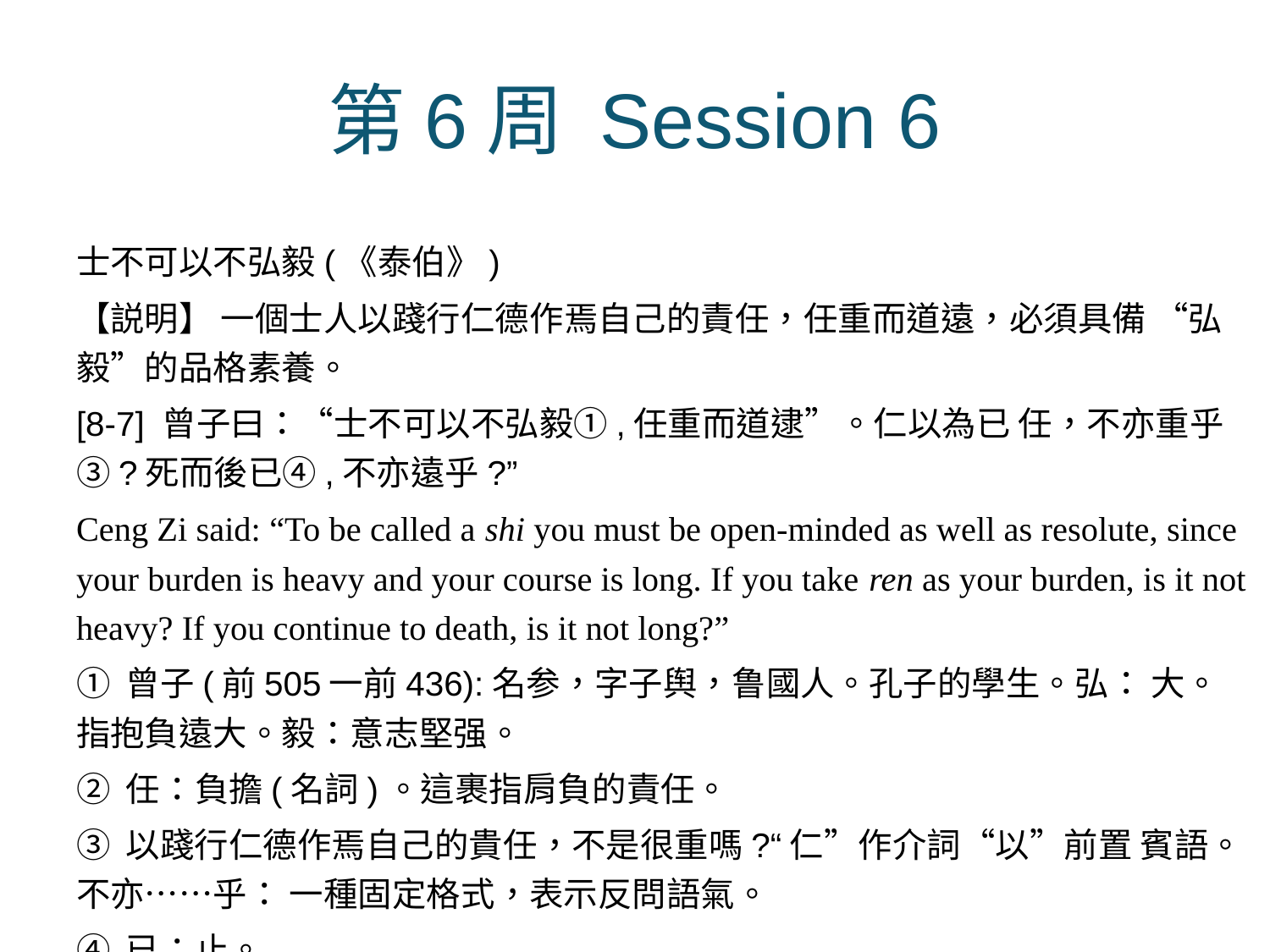

# 第6周 Session 6
士不可以不弘毅(《泰伯》)
【説明】 一個士人以踐行仁德作焉自己的責任，任重而道遠，必須具備 “弘毅”的品格素養。
[8-7] 曾子曰：“士不可以不弘毅①,任重而道逮”。仁以為已 任，不亦重乎③?死而後已④,不亦遠乎?”
Ceng Zi said: “To be called a shi you must be open-minded as well as resolute, since your burden is heavy and your course is long. If you take ren as your burden, is it not heavy? If you continue to death, is it not long?”
① 曾子(前505一前436):名参，字子舆，鲁國人。孔子的學生。弘： 大。指抱負遠大。毅：意志堅强。
② 任：負擔(名詞)。這裹指肩負的責任。
③ 以踐行仁德作焉自己的貴任，不是很重嗎?“仁”作介詞“以”前置 賓語。不亦……乎： 一種固定格式，表示反問語氣。
④ 已：止。